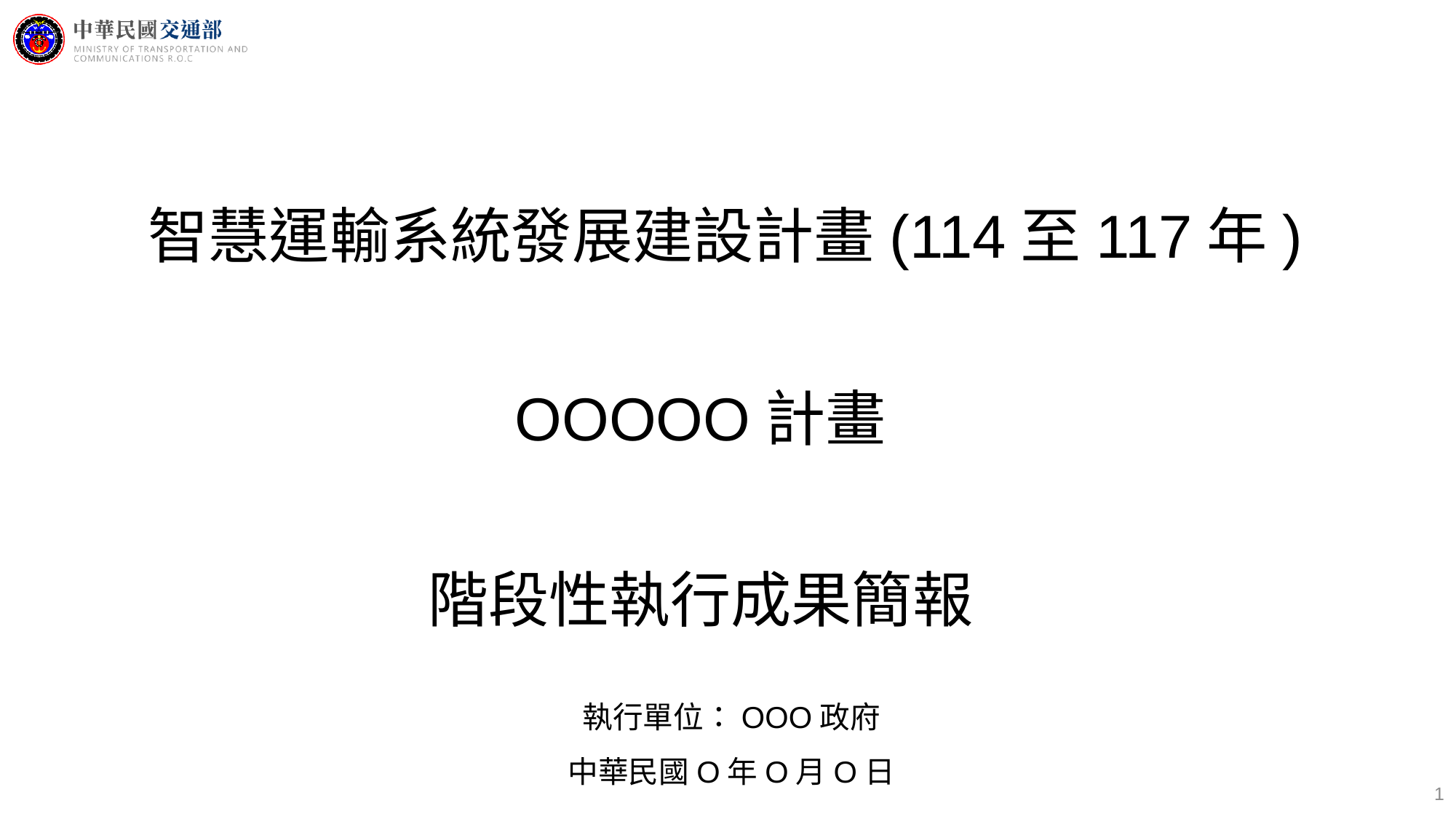

智慧運輸系統發展建設計畫(114至117年)
OOOOO計畫
階段性執行成果簡報

執行單位：OOO政府
中華民國O年O月O日
1